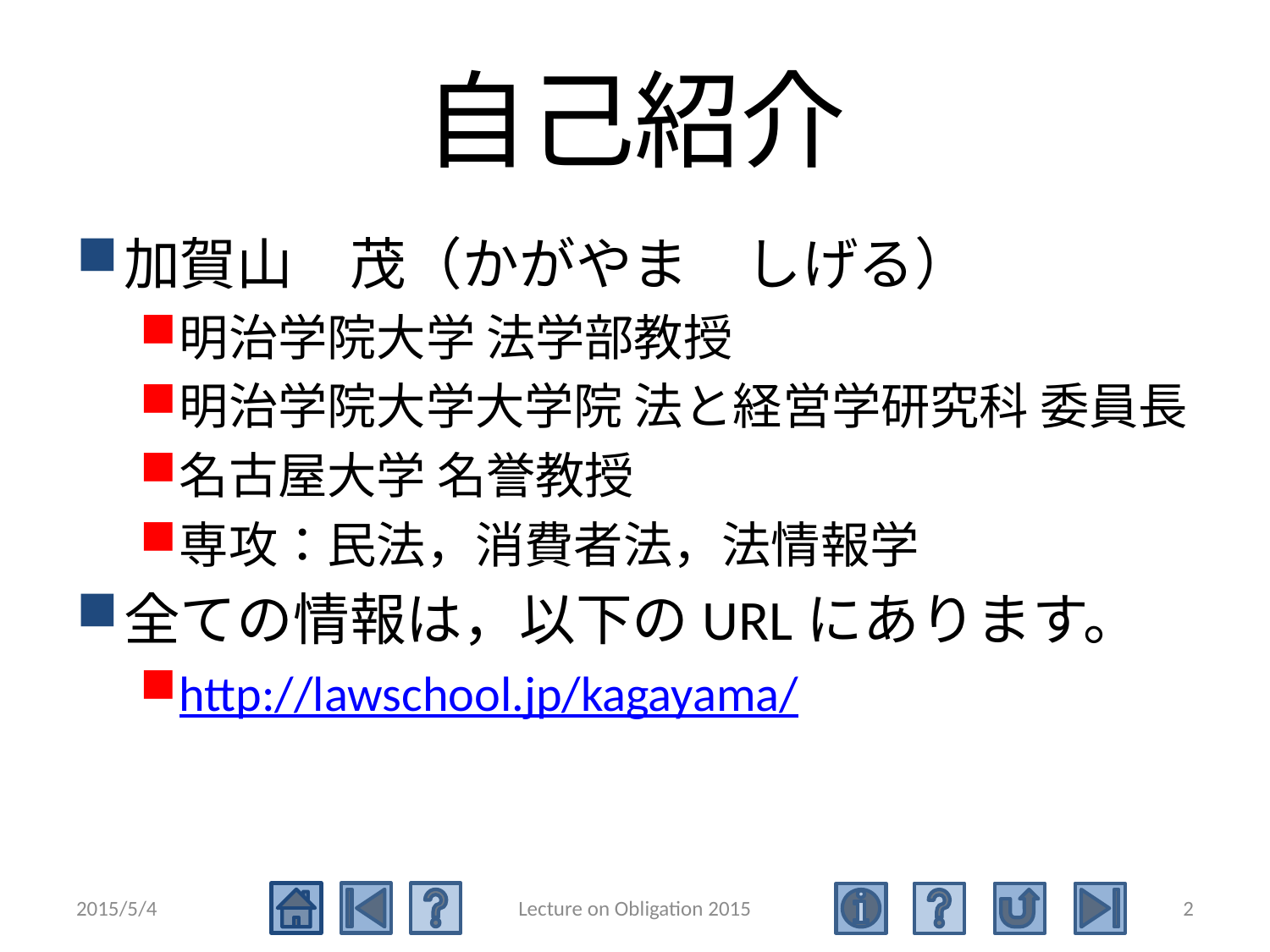

# 自己紹介
加賀山　茂（かがやま　しげる）
明治学院大学 法学部教授
明治学院大学大学院 法と経営学研究科 委員長
名古屋大学 名誉教授
専攻：民法，消費者法，法情報学
全ての情報は，以下のURLにあります。
http://lawschool.jp/kagayama/
2015/5/4
Lecture on Obligation 2015
2